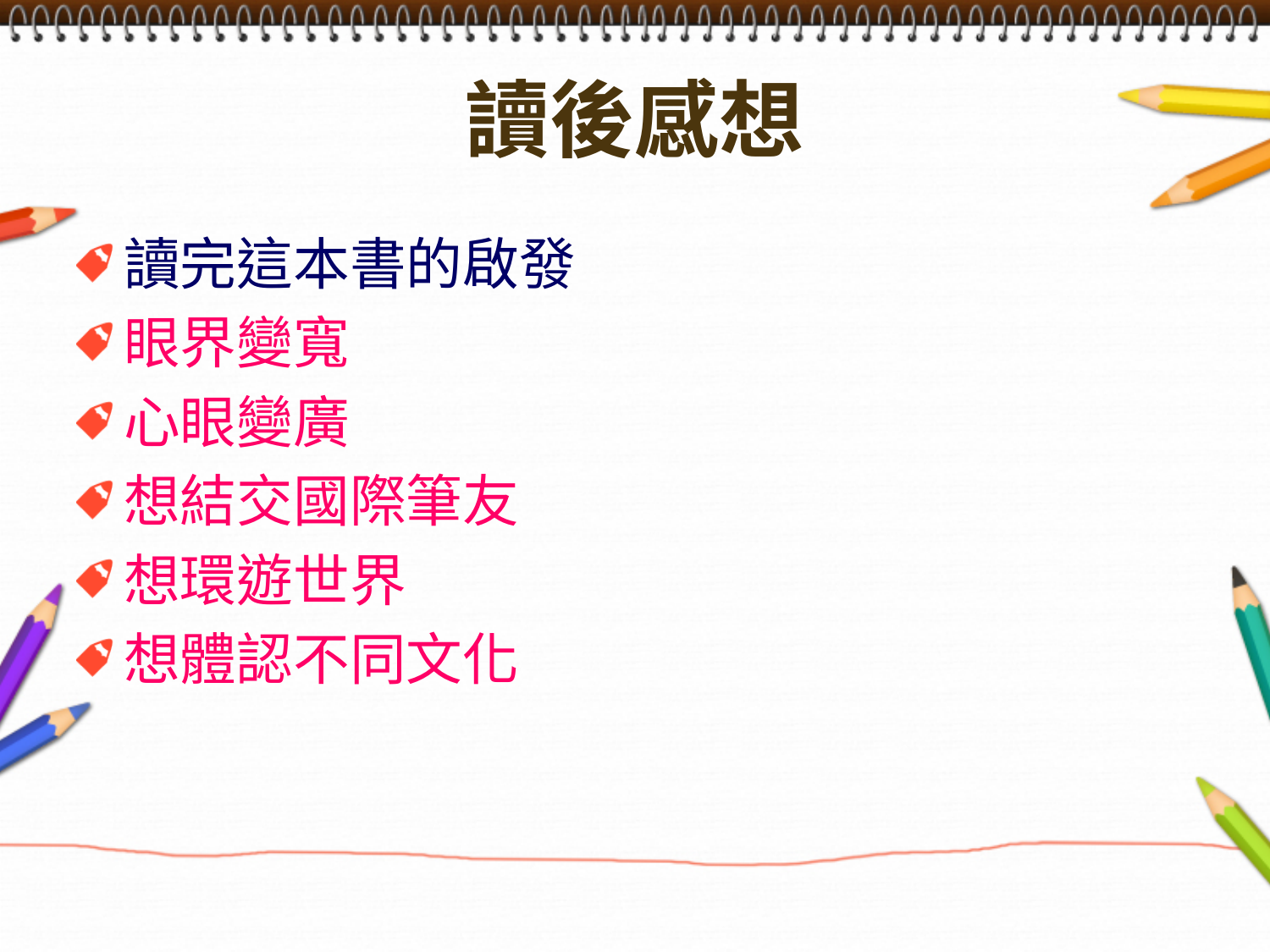

# 讀後感想
讀完這本書的啟發
眼界變寬
心眼變廣
想結交國際筆友
想環遊世界
想體認不同文化